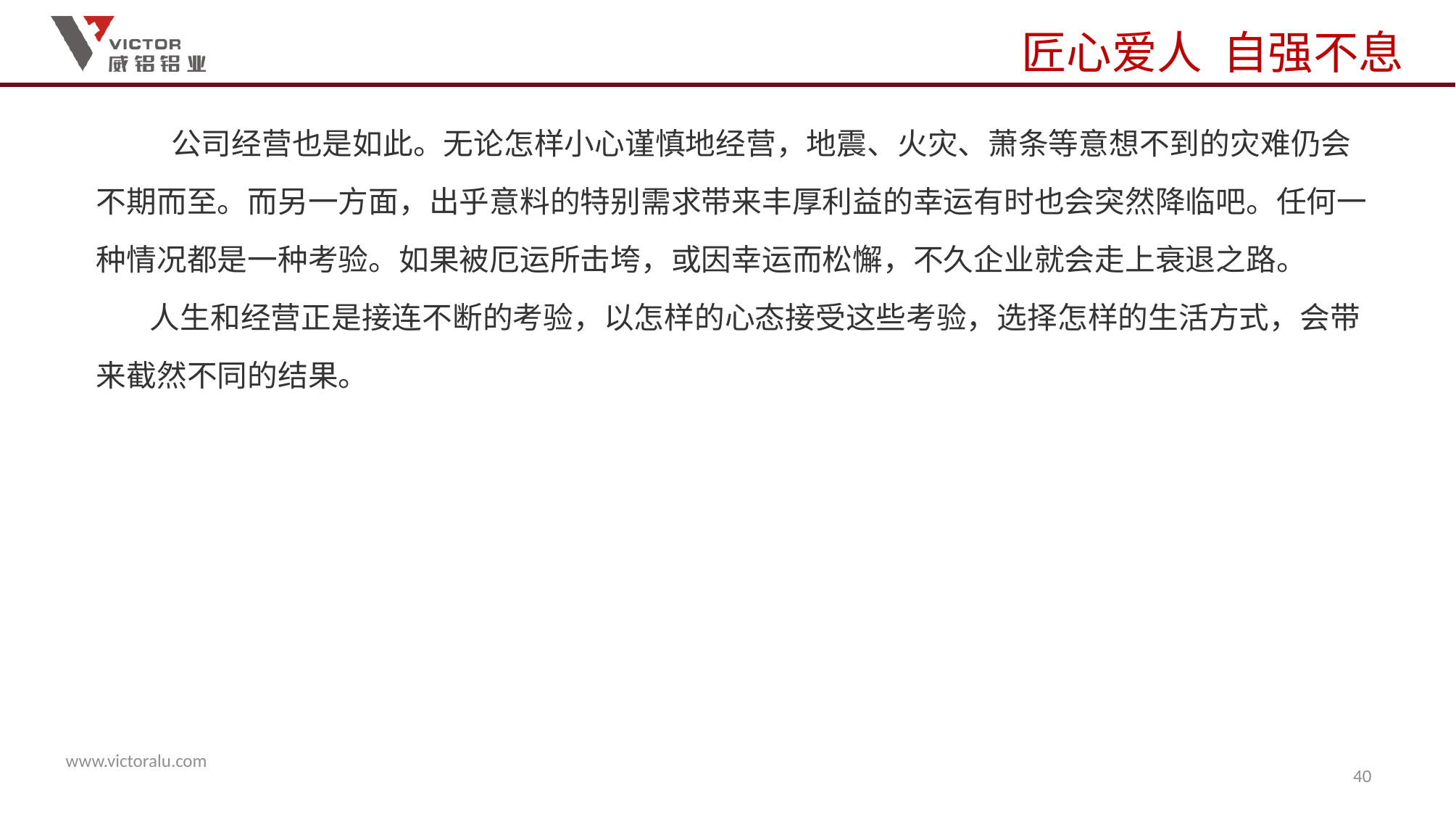

公司经营也是如此。无论怎样小心谨慎地经营，地震、火灾、萧条等意想不到的灾难仍会不期而至。而另一方面，出乎意料的特别需求带来丰厚利益的幸运有时也会突然降临吧。任何一种情况都是一种考验。如果被厄运所击垮，或因幸运而松懈，不久企业就会走上衰退之路。
        人生和经营正是接连不断的考验，以怎样的心态接受这些考验，选择怎样的生活方式，会带来截然不同的结果。
40